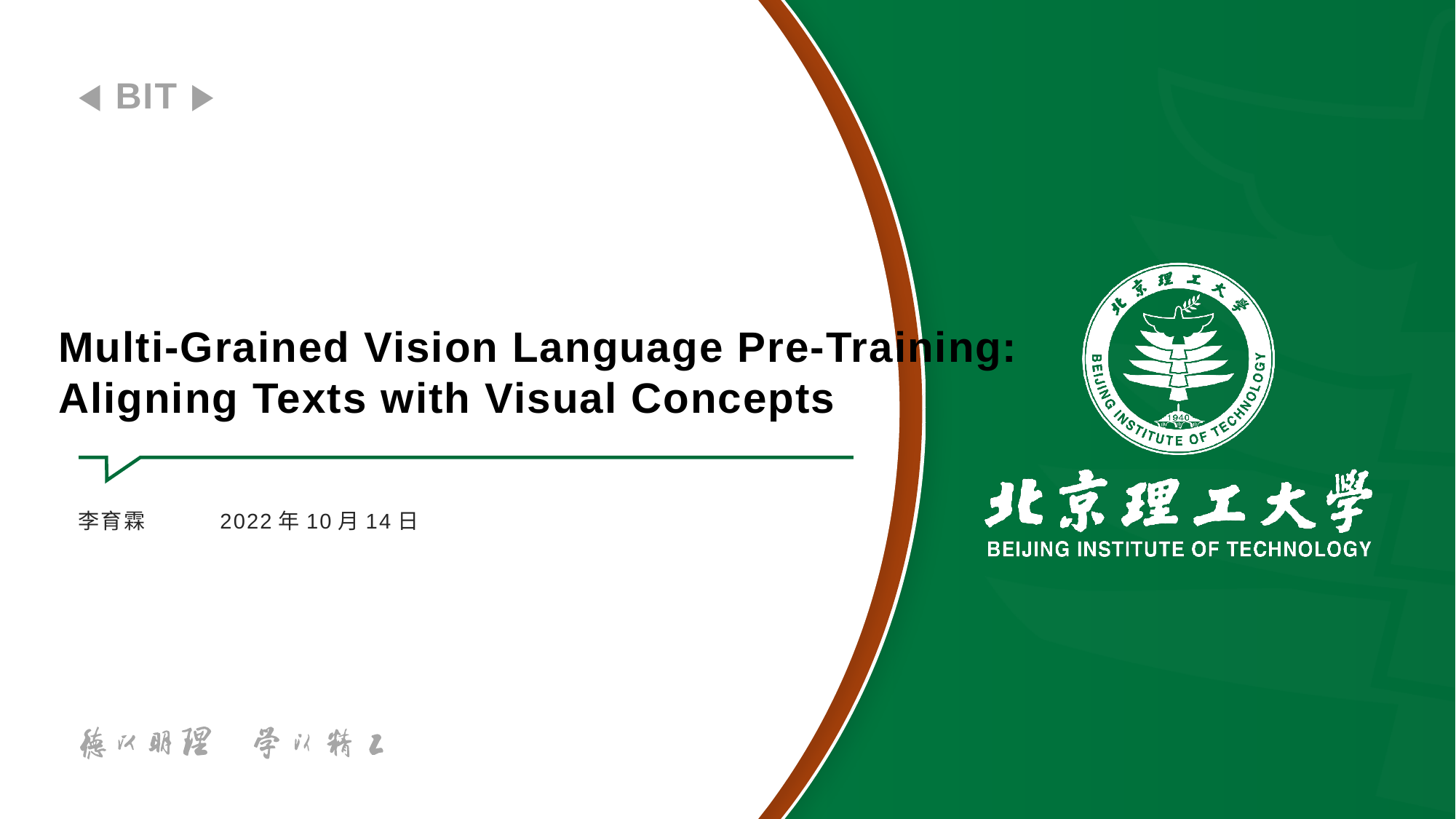

# Multi-Grained Vision Language Pre-Training: Aligning Texts with Visual Concepts
李育霖　　　2022年10月14日